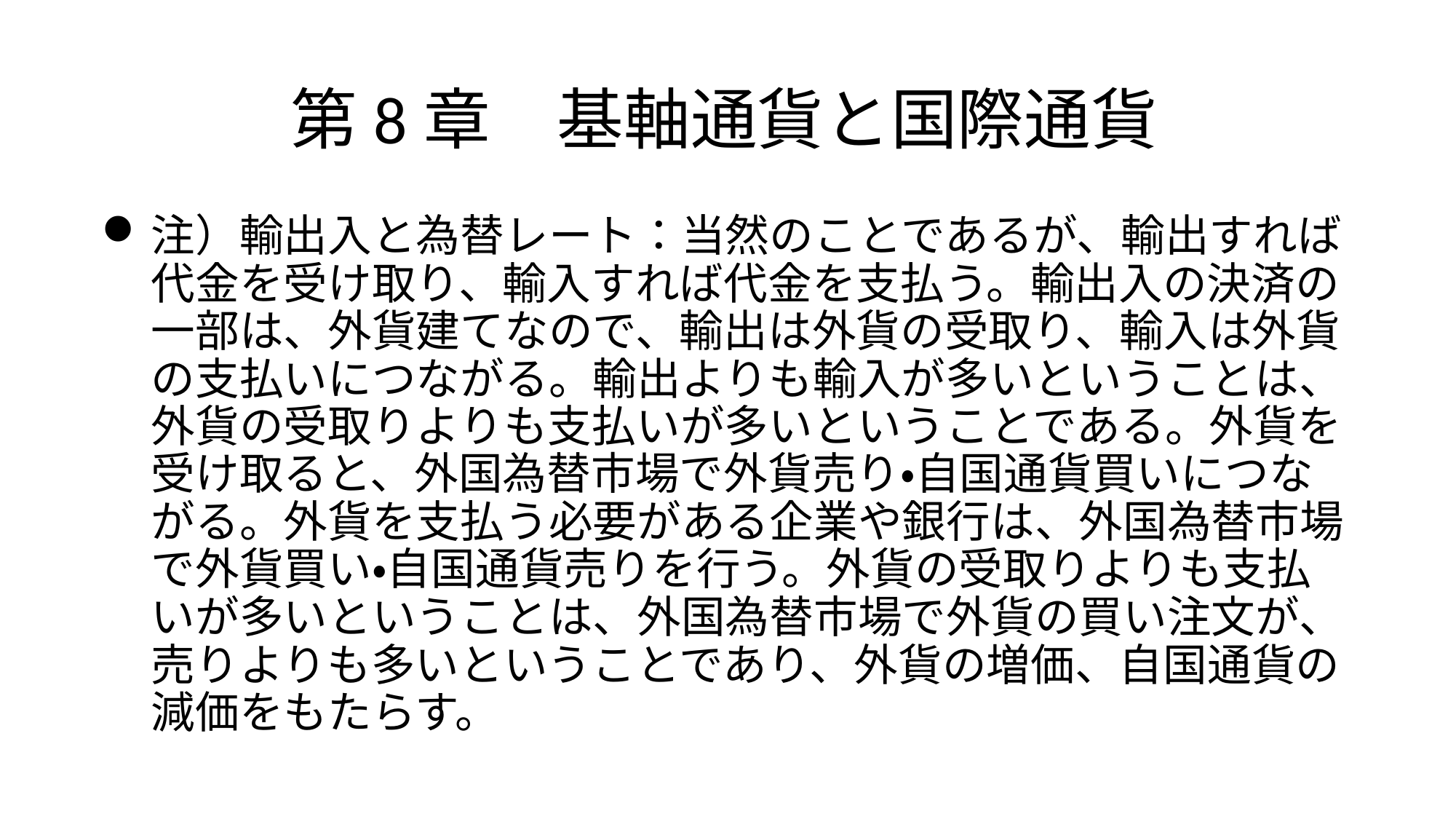

# 第8章　基軸通貨と国際通貨
注）輸出入と為替レート：当然のことであるが、輸出すれば代金を受け取り、輸入すれば代金を支払う。輸出入の決済の一部は、外貨建てなので、輸出は外貨の受取り、輸入は外貨の支払いにつながる。輸出よりも輸入が多いということは、外貨の受取りよりも支払いが多いということである。外貨を受け取ると、外国為替市場で外貨売り・自国通貨買いにつながる。外貨を支払う必要がある企業や銀行は、外国為替市場で外貨買い・自国通貨売りを行う。外貨の受取りよりも支払いが多いということは、外国為替市場で外貨の買い注文が、売りよりも多いということであり、外貨の増価、自国通貨の減価をもたらす。